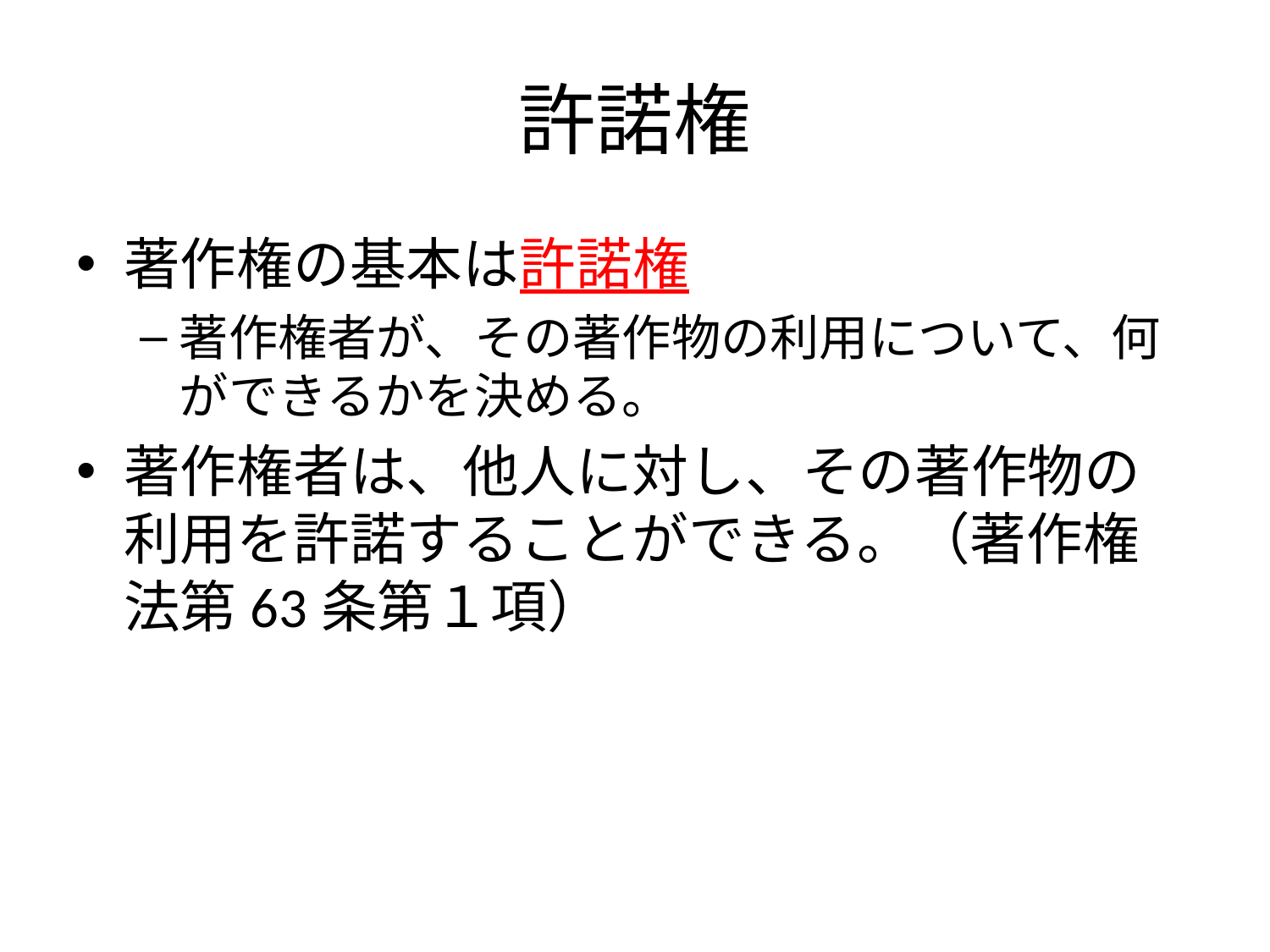

# 許諾権
著作権の基本は許諾権
著作権者が、その著作物の利用について、何ができるかを決める。
著作権者は、他人に対し、その著作物の利用を許諾することができる。（著作権法第63条第１項）